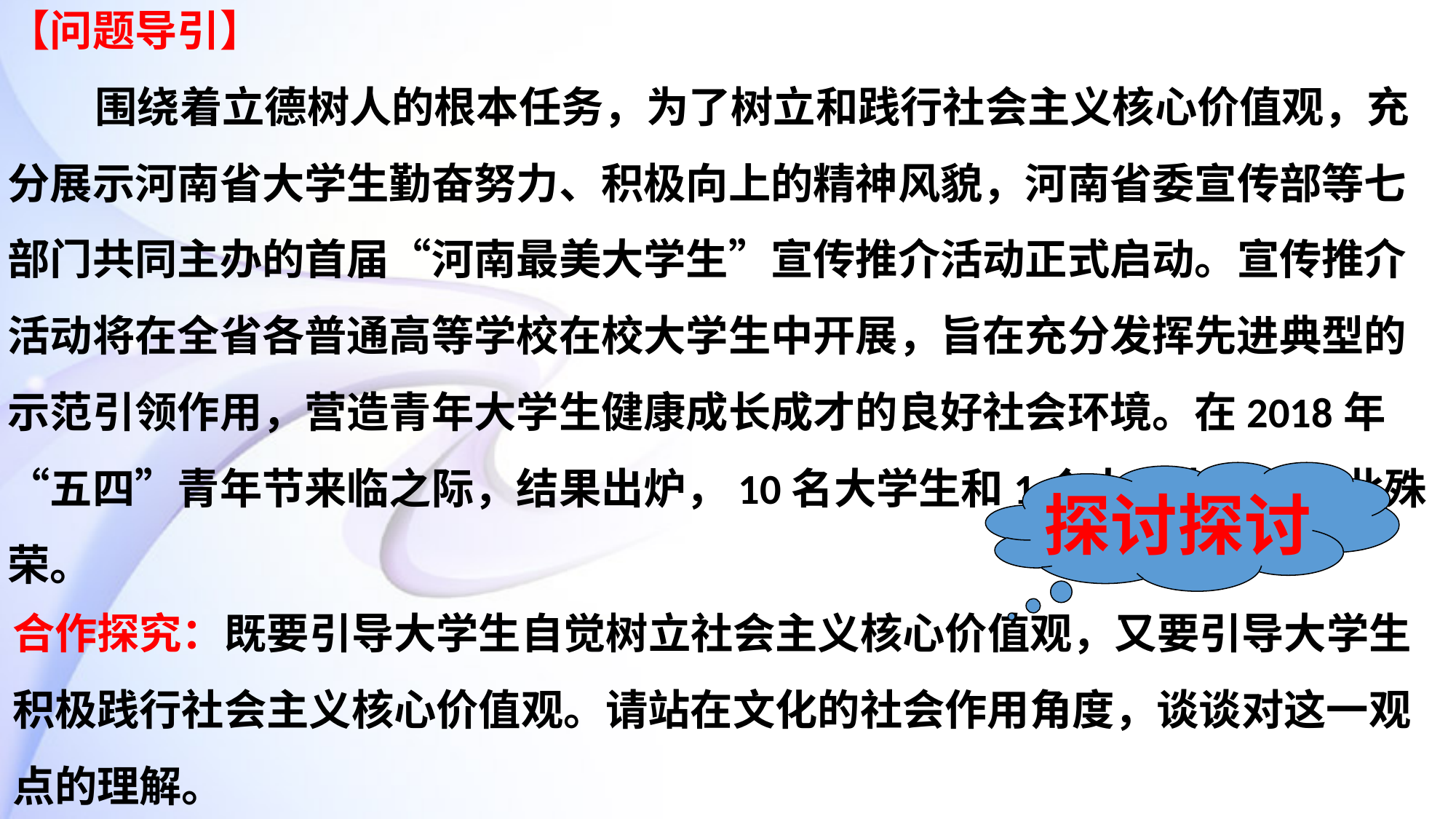

【问题导引】
        围绕着立德树人的根本任务，为了树立和践行社会主义核心价值观，充分展示河南省大学生勤奋努力、积极向上的精神风貌，河南省委宣传部等七部门共同主办的首届“河南最美大学生”宣传推介活动正式启动。宣传推介活动将在全省各普通高等学校在校大学生中开展，旨在充分发挥先进典型的示范引领作用，营造青年大学生健康成长成才的良好社会环境。在2018年“五四”青年节来临之际，结果出炉，10名大学生和1个大学生集体获此殊荣。
探讨探讨
合作探究：既要引导大学生自觉树立社会主义核心价值观，又要引导大学生积极践行社会主义核心价值观。请站在文化的社会作用角度，谈谈对这一观点的理解。